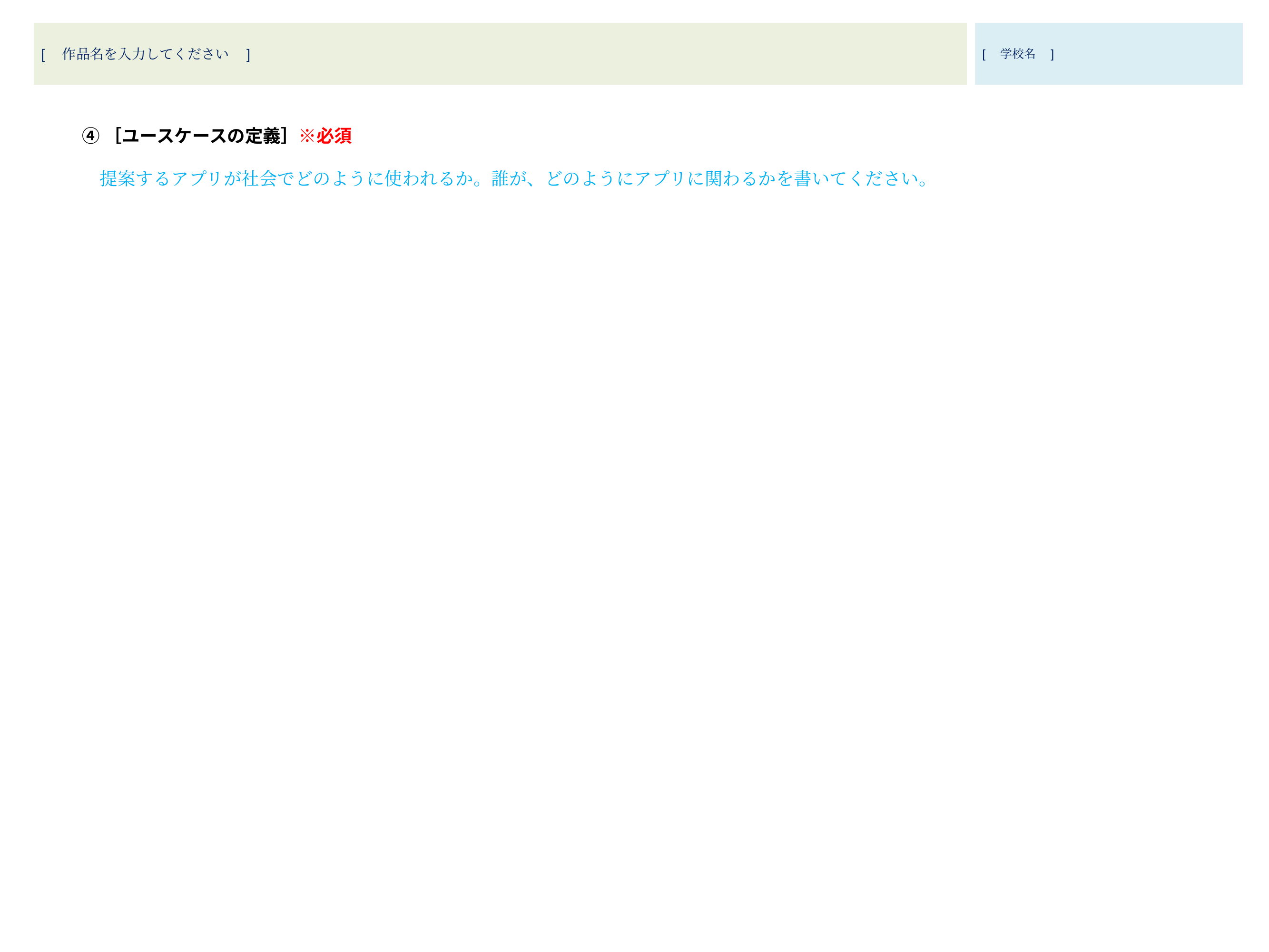

[　作品名を入力してください　]
[　学校名　]
④［ユースケースの定義］※必須

　提案するアプリが社会でどのように使われるか。誰が、どのようにアプリに関わるかを書いてください。